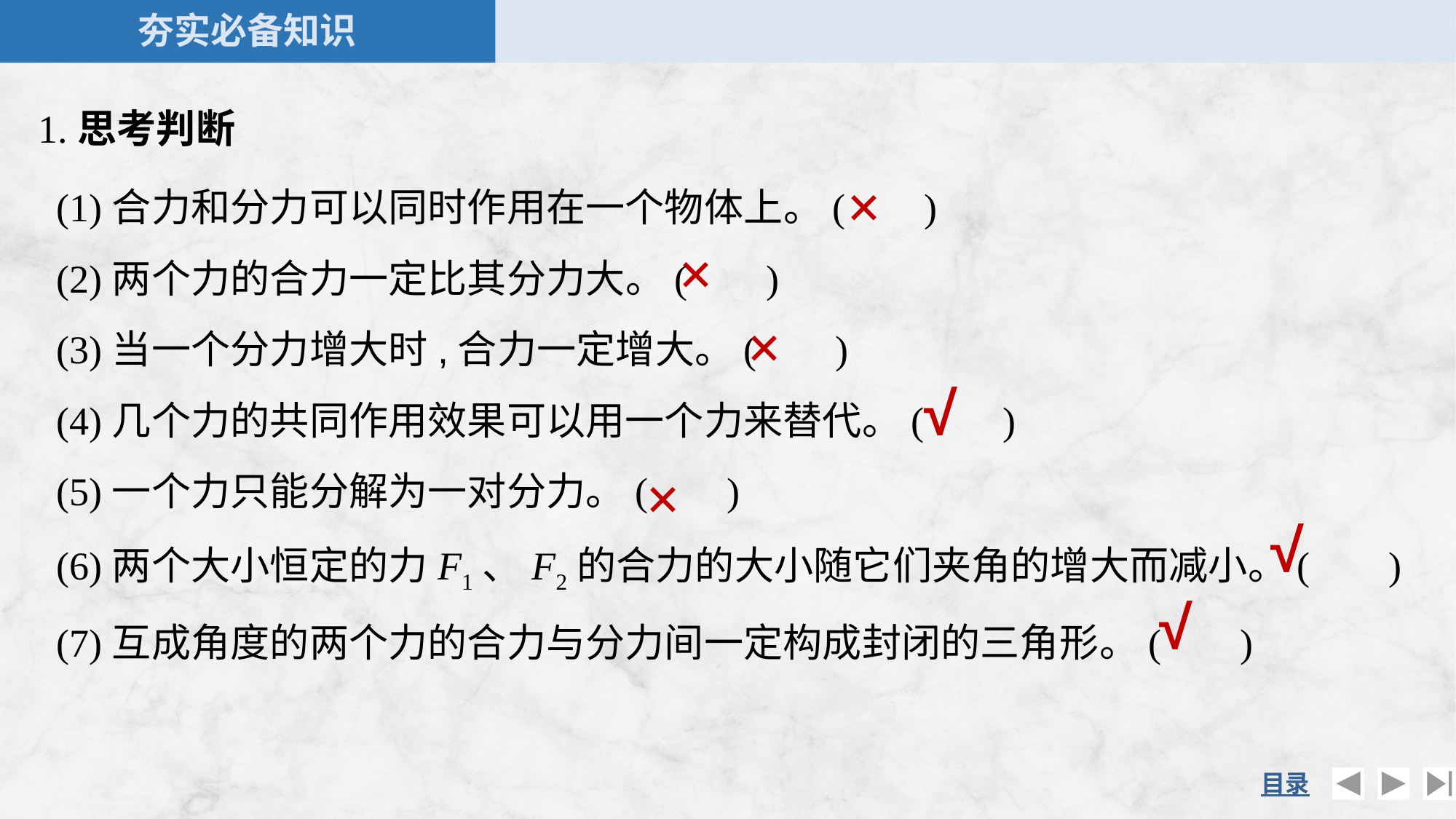

1.思考判断
(1)合力和分力可以同时作用在一个物体上。(        )
(2)两个力的合力一定比其分力大。(        )
(3)当一个分力增大时,合力一定增大。(        )
(4)几个力的共同作用效果可以用一个力来替代。(        )
(5)一个力只能分解为一对分力。(        )
(6)两个大小恒定的力F1、F2的合力的大小随它们夹角的增大而减小。(        )
(7)互成角度的两个力的合力与分力间一定构成封闭的三角形。(        )
×
×
×
√
×
√
√